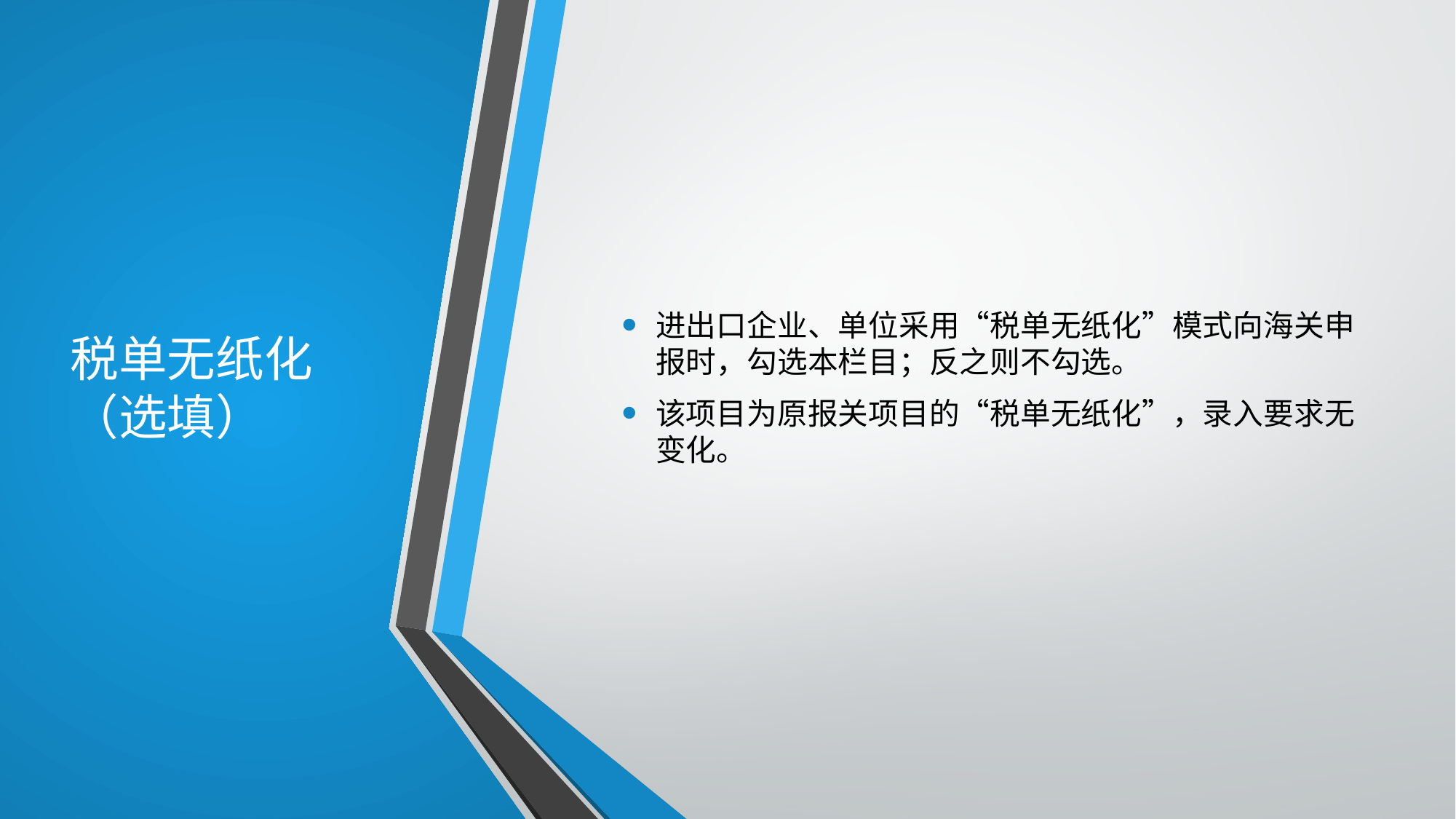

# 税单无纸化（选填）
进出口企业、单位采用“税单无纸化”模式向海关申报时，勾选本栏目；反之则不勾选。
该项目为原报关项目的“税单无纸化”，录入要求无变化。